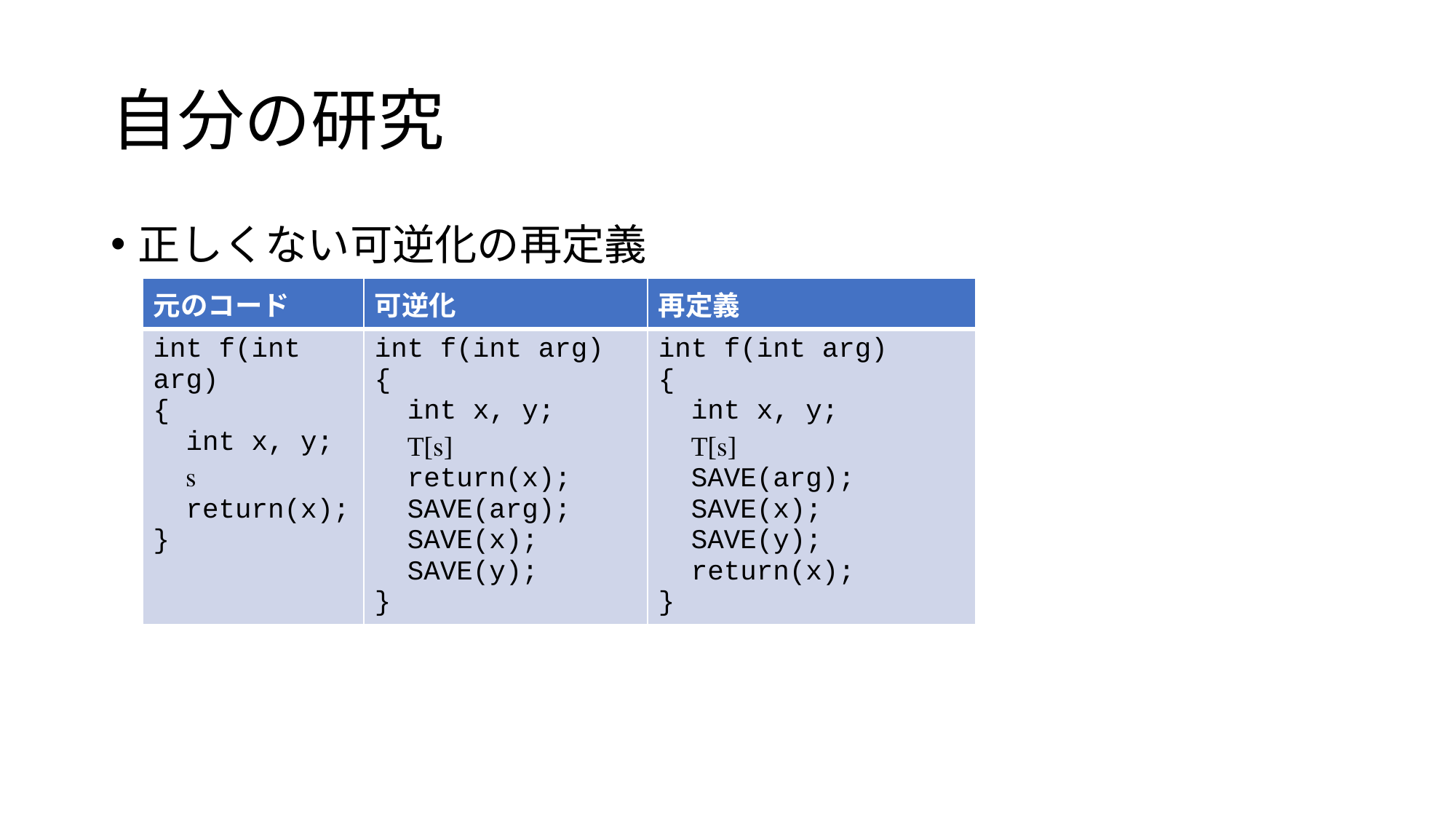

# 自分の研究
正しくない可逆化の再定義

| 元のコード | 可逆化 | 再定義 |
| --- | --- | --- |
| int f(int arg) { int x, y; s return(x); } | int f(int arg) { int x, y; T[s] return(x); SAVE(arg); SAVE(x); SAVE(y); } | int f(int arg) { int x, y; T[s] SAVE(arg); SAVE(x); SAVE(y); return(x); } |